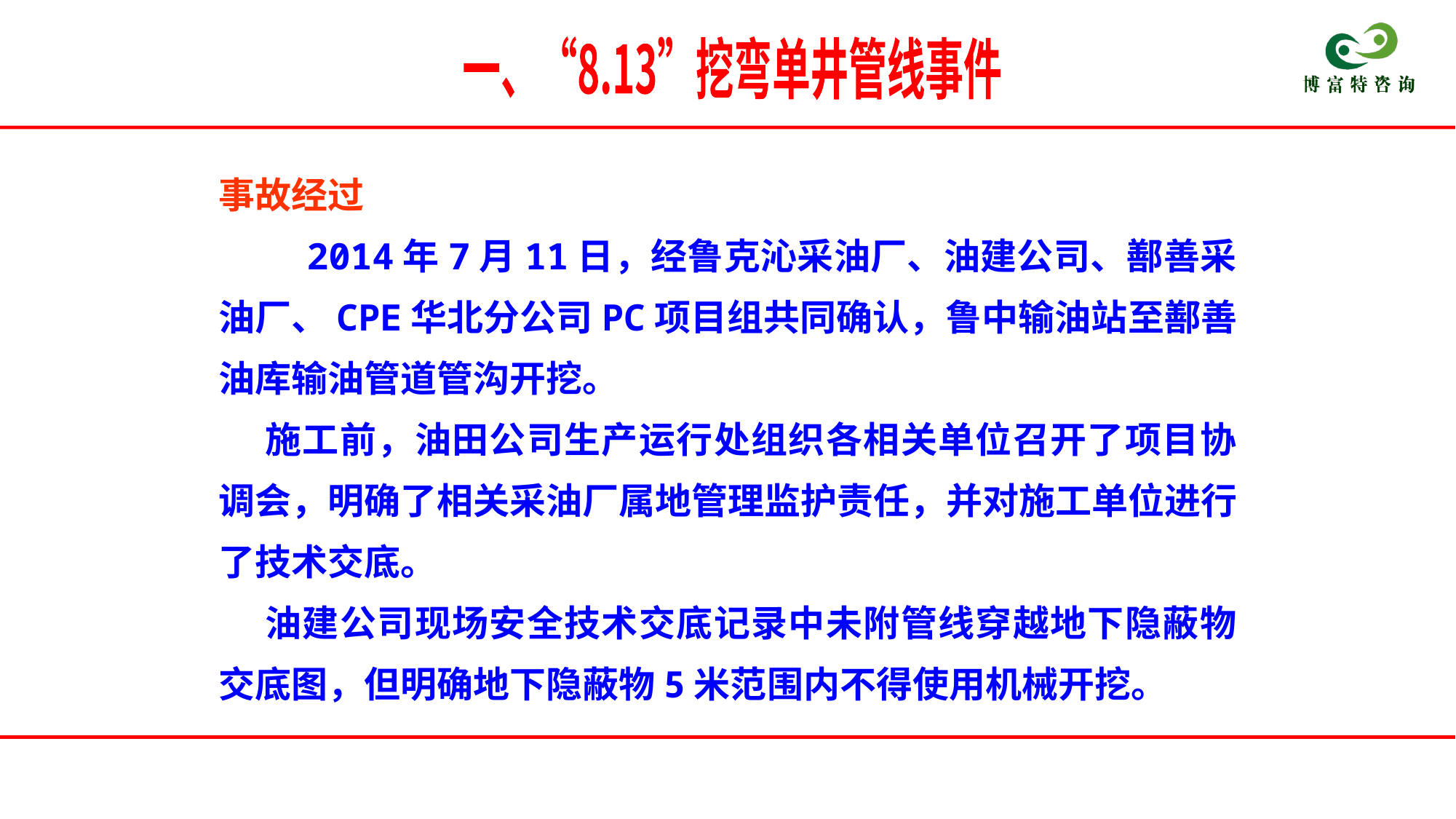

一、“8.13”挖弯单井管线事件
事故经过
    2014年7月11日，经鲁克沁采油厂、油建公司、鄯善采油厂、CPE华北分公司PC项目组共同确认，鲁中输油站至鄯善油库输油管道管沟开挖。
    施工前，油田公司生产运行处组织各相关单位召开了项目协调会，明确了相关采油厂属地管理监护责任，并对施工单位进行了技术交底。
    油建公司现场安全技术交底记录中未附管线穿越地下隐蔽物交底图，但明确地下隐蔽物5米范围内不得使用机械开挖。